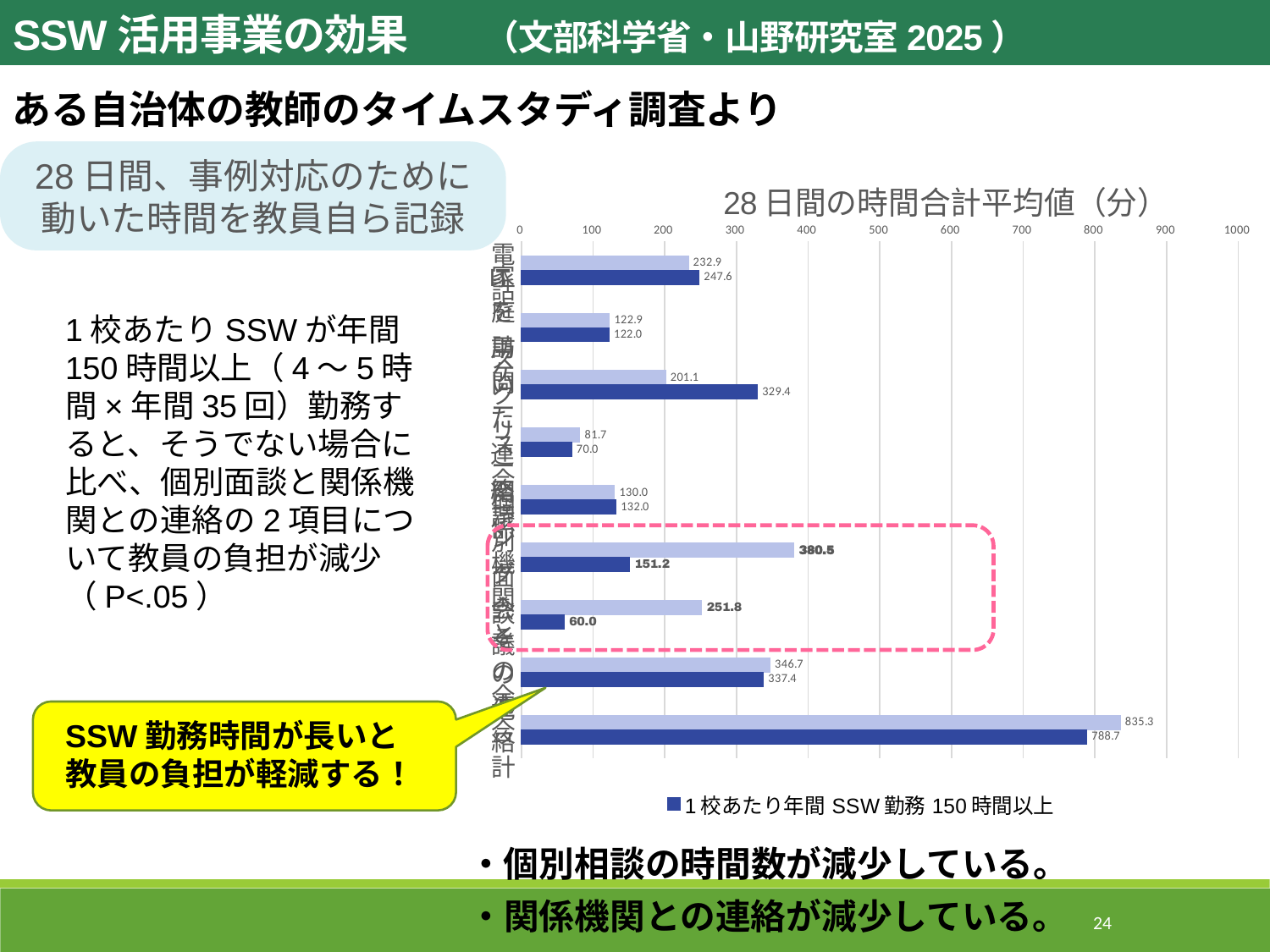

SSW活用事業の効果　　（文部科学省・山野研究室2025）
ある自治体の教師のタイムスタディ調査より
28日間、事例対応のために動いた時間を教員自ら記録

### Chart: 28日間の時間合計平均値（分）

| Category | 1校あたり年間SSW勤務150時間未満 | 1校あたり年間SSW勤務150時間以上 |
|---|---|---|
| 電話 | 232.90322580645162 | 247.6315789473684 |
| 家庭訪問 | 122.85714285714286 | 122.0 |
| ITを用いた連絡 | 201.11111111111111 | 329.4117647058824 |
| ケース会議 | 81.66666666666667 | 70.0 |
| スクリーニング会議 | 130.0 | 132.0 |
| 個別面談 | 380.5 | 151.2 |
| 関係機関との連絡 | 251.76470588235293 | 60.0 |
| その他 | 346.6666666666667 | 337.36842105263156 |
| 全合計 | 835.2777777777778 | 788.6842105263158 |
1校あたりSSWが年間150時間以上（4～5時間×年間35回）勤務すると、そうでない場合に比べ、個別面談と関係機関との連絡の2項目について教員の負担が減少（P<.05）

SSW勤務時間が長いと教員の負担が軽減する！
・個別相談の時間数が減少している。
・関係機関との連絡が減少している。
24